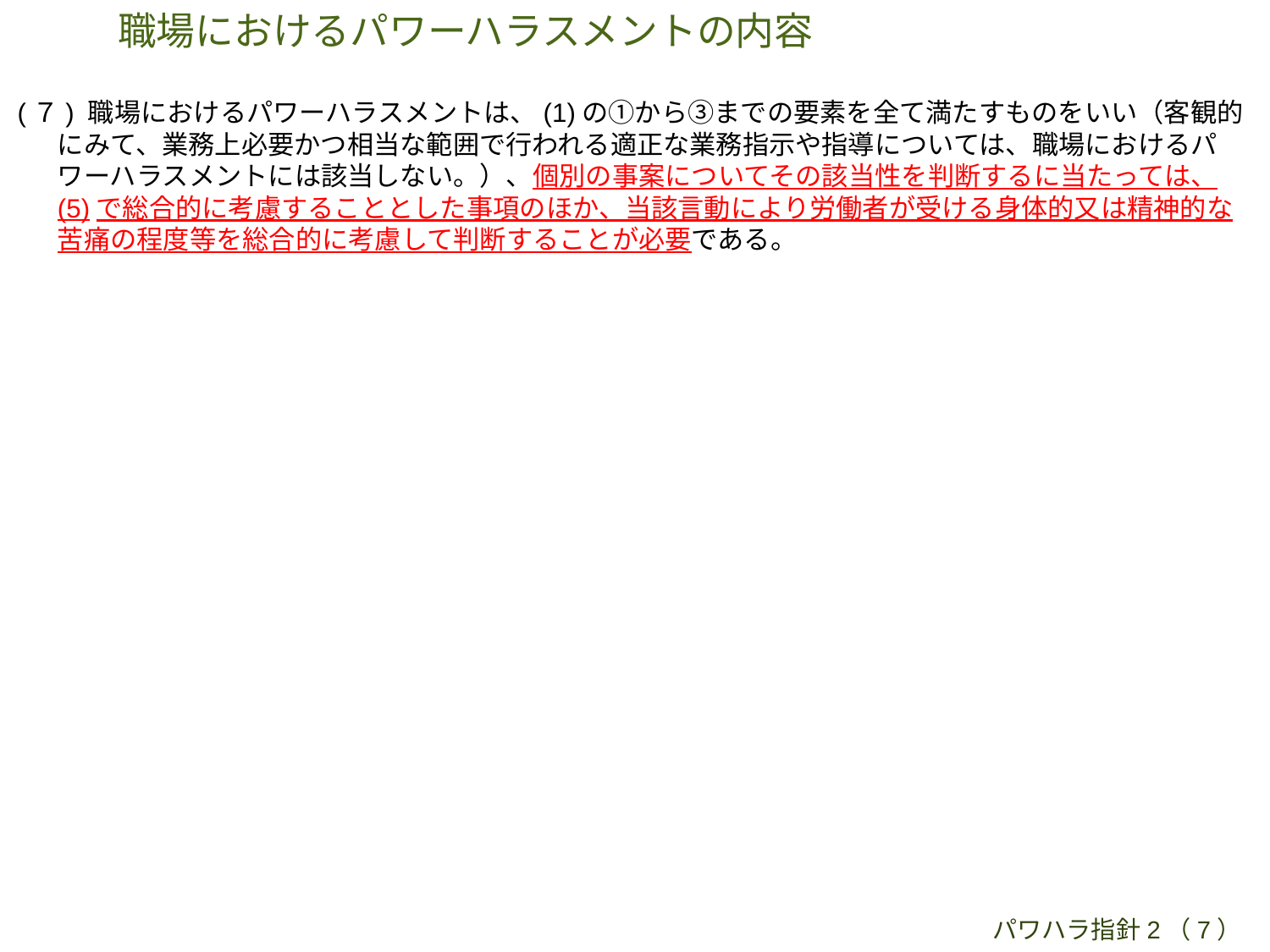

職場におけるパワーハラスメントの内容
(７) 職場におけるパワーハラスメントは、(1)の①から③までの要素を全て満たすものをいい（客観的にみて、業務上必要かつ相当な範囲で行われる適正な業務指示や指導については、職場におけるパワーハラスメントには該当しない。）、個別の事案についてその該当性を判断するに当たっては、(5)で総合的に考慮することとした事項のほか、当該言動により労働者が受ける身体的又は精神的な苦痛の程度等を総合的に考慮して判断することが必要である。
パワハラ指針2（7）